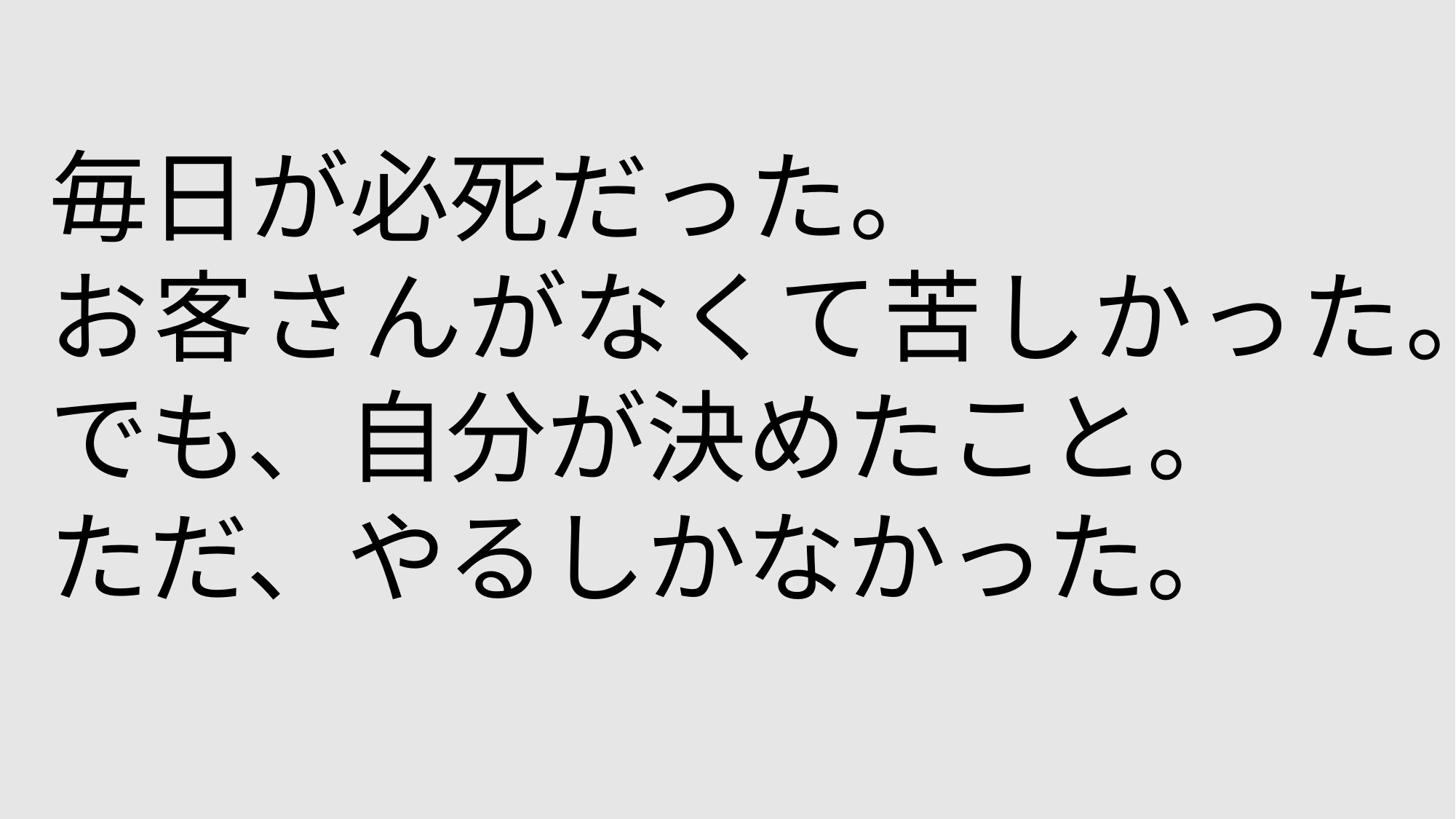

毎日が必死だった。
お客さんがなくて苦しかった。
でも、自分が決めたこと。
ただ、やるしかなかった。